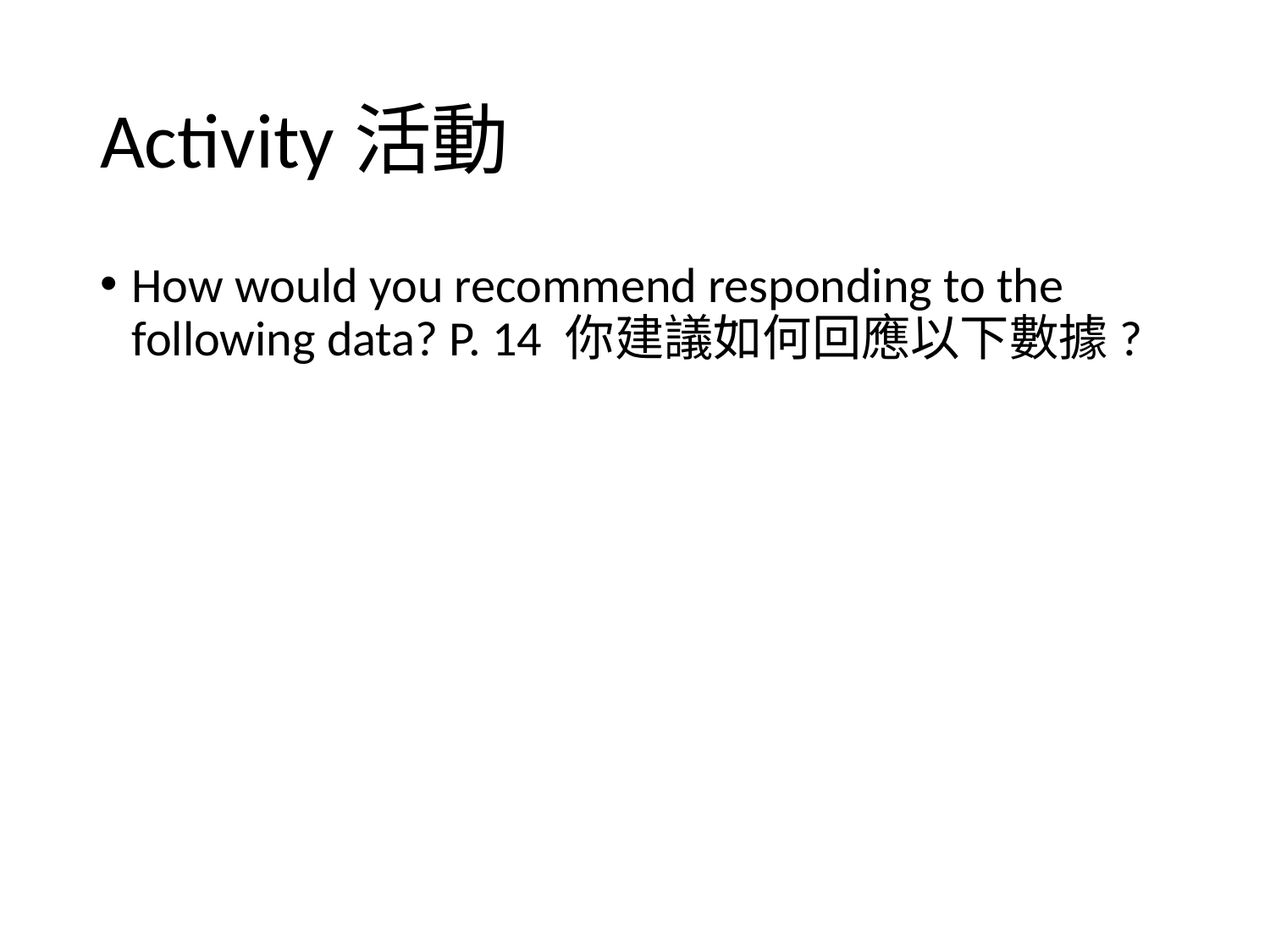

# Activity	活動
How would you recommend responding to the following data? P. 14 你建議如何回應以下數據?